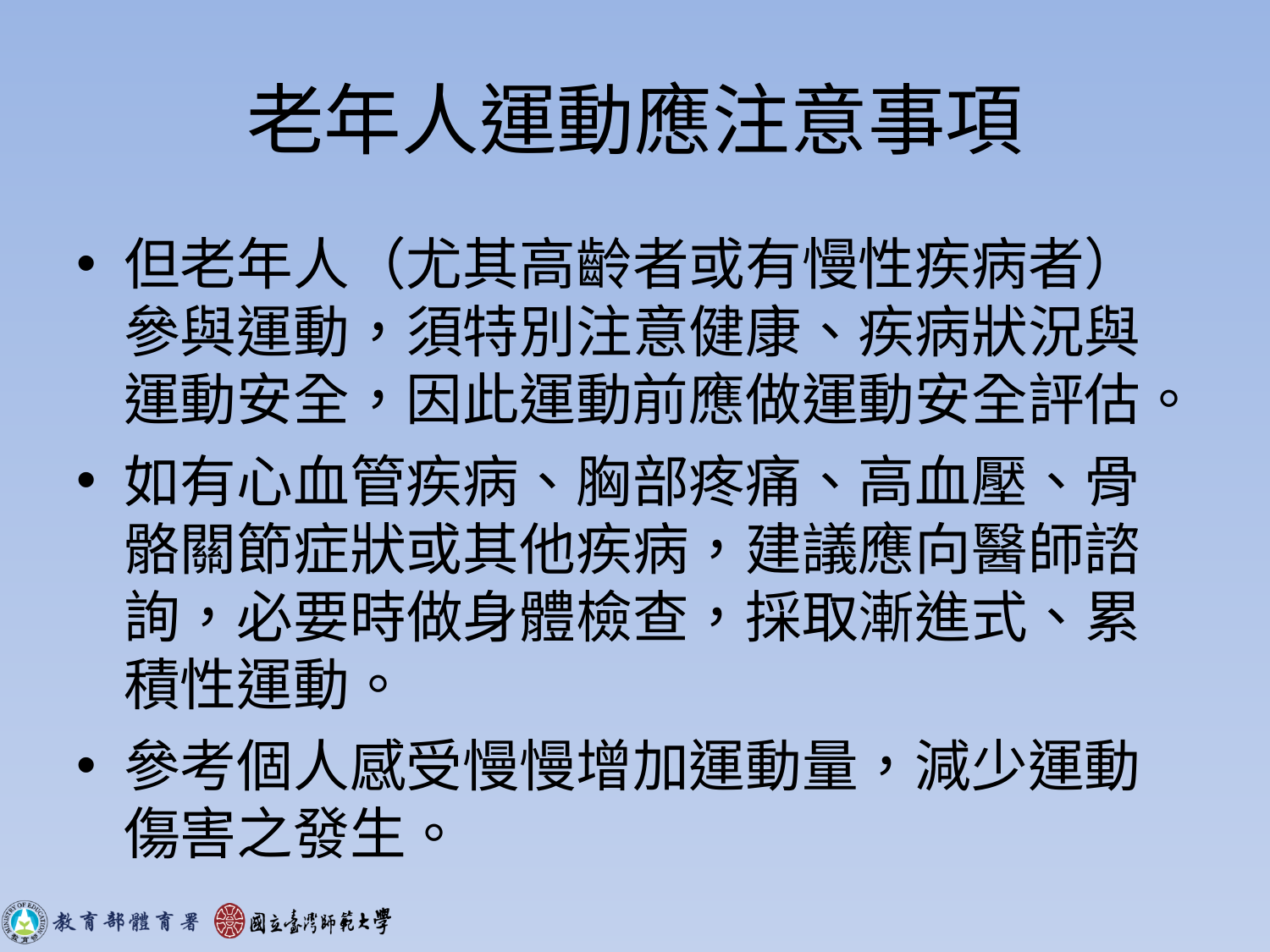

# 老年人運動應注意事項
但老年人（尤其高齡者或有慢性疾病者）參與運動，須特別注意健康、疾病狀況與運動安全，因此運動前應做運動安全評估。
如有心血管疾病、胸部疼痛、高血壓、骨骼關節症狀或其他疾病，建議應向醫師諮詢，必要時做身體檢查，採取漸進式、累積性運動。
參考個人感受慢慢增加運動量，減少運動傷害之發生。